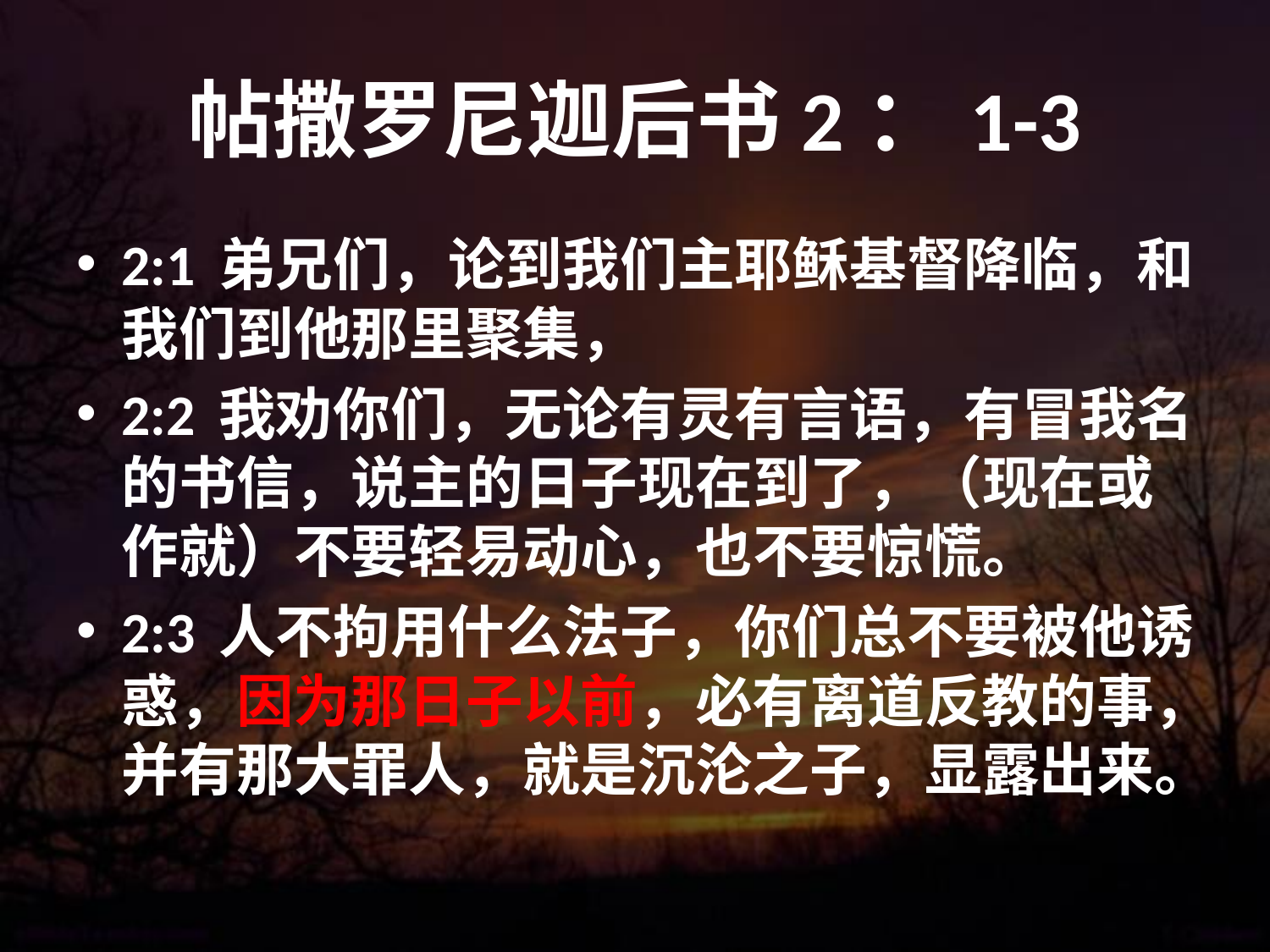

# 帖撒罗尼迦后书2：1-3
2:1 弟兄们，论到我们主耶稣基督降临，和我们到他那里聚集，
2:2 我劝你们，无论有灵有言语，有冒我名的书信，说主的日子现在到了，（现在或作就）不要轻易动心，也不要惊慌。
2:3 人不拘用什么法子，你们总不要被他诱惑，因为那日子以前，必有离道反教的事，并有那大罪人，就是沉沦之子，显露出来。